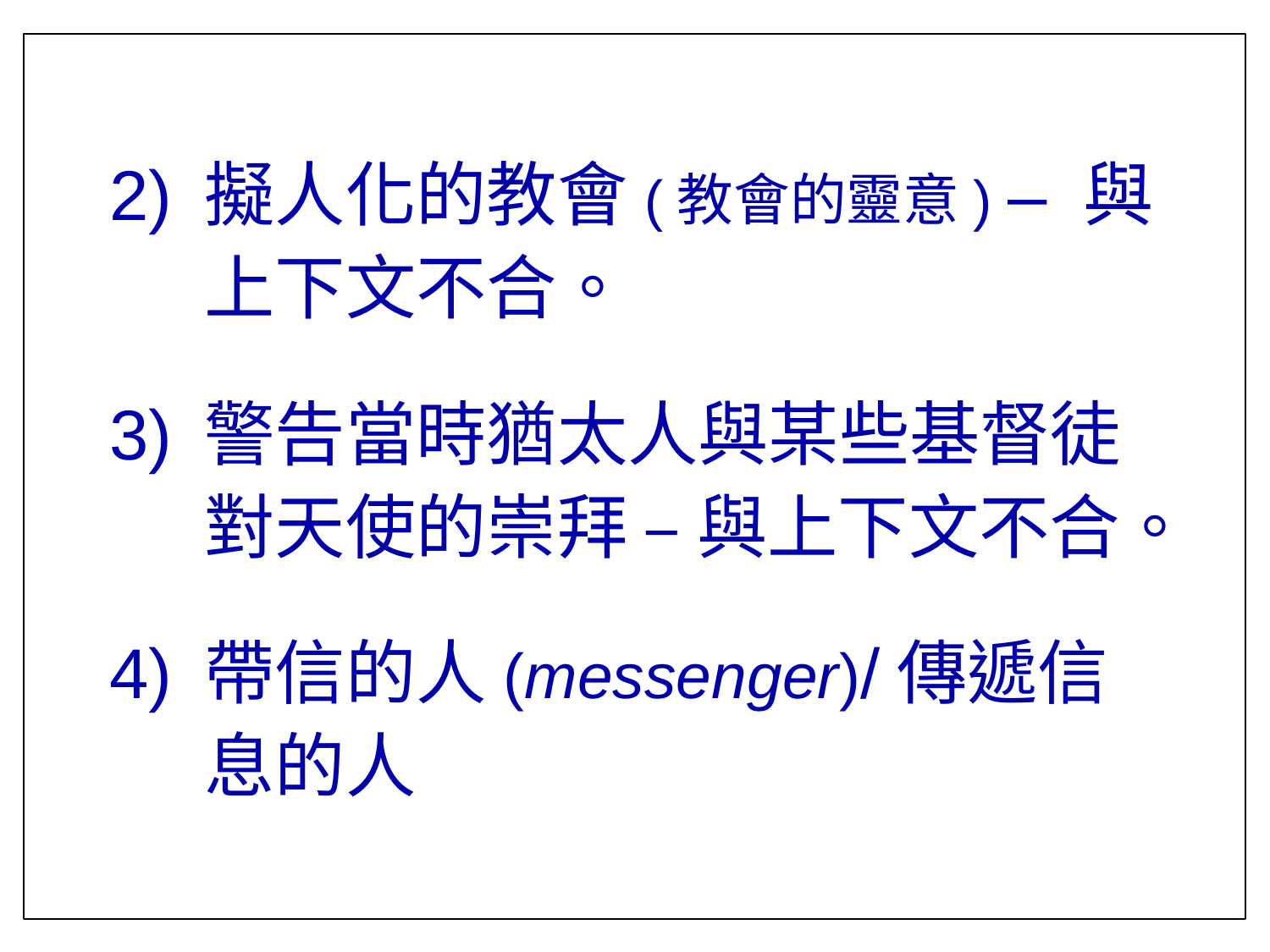

擬人化的教會(教會的靈意) – 與上下文不合。
警告當時猶太人與某些基督徒對天使的崇拜 – 與上下文不合。
帶信的人(messenger)/傳遞信息的人